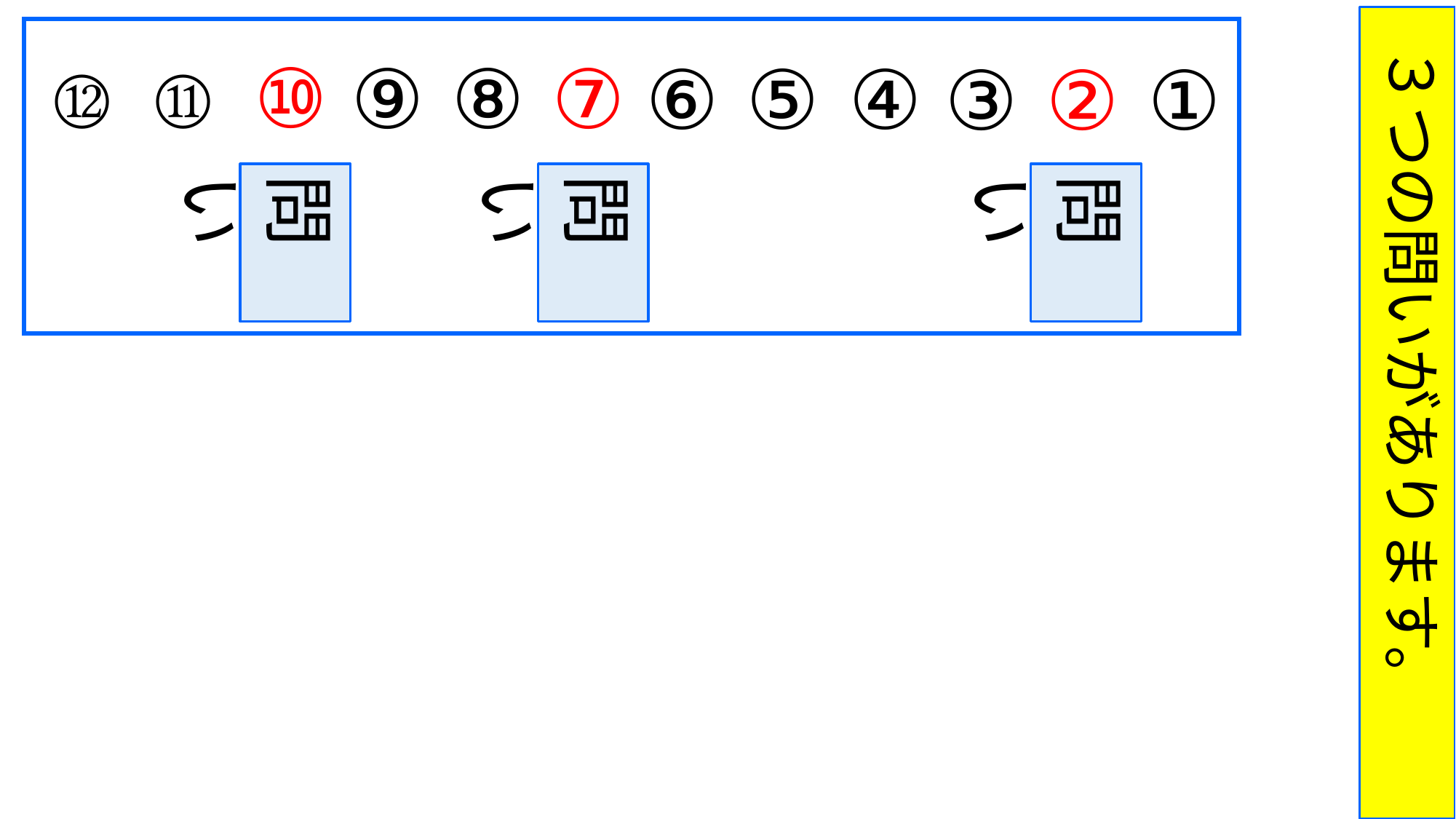

３つの問いがあります。

⑫
⑪
⑩
⑨
⑧
⑦
⑥
⑤
④
③
②
①
問い
問い
問い